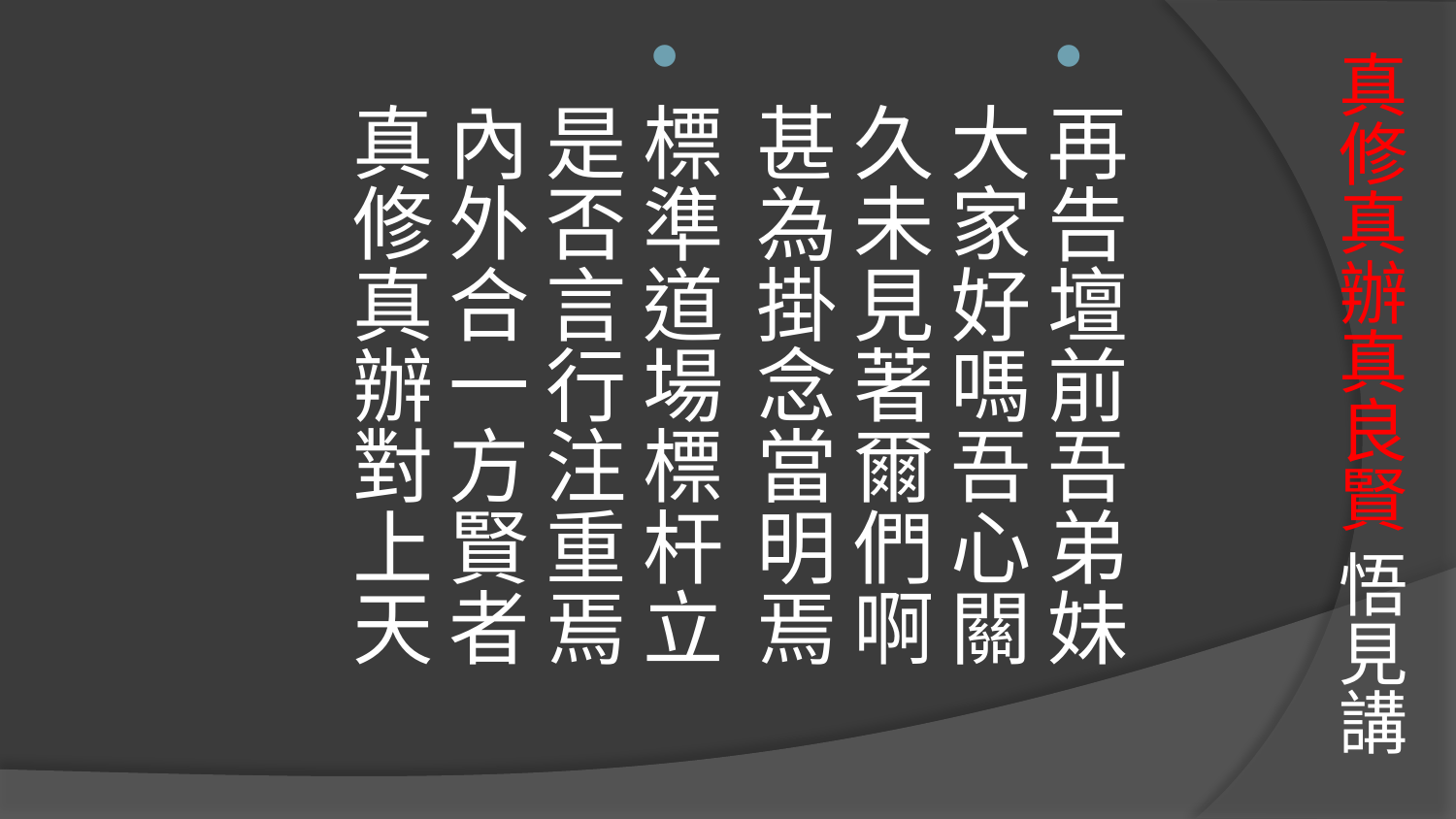

# 真修真辦真良賢 悟見講
再告壇前吾弟妹　大家好嗎吾心關
久未見著爾們啊　甚為掛念當明焉
標準道場標杆立　是否言行注重焉
內外合一方賢者　真修真辦對上天